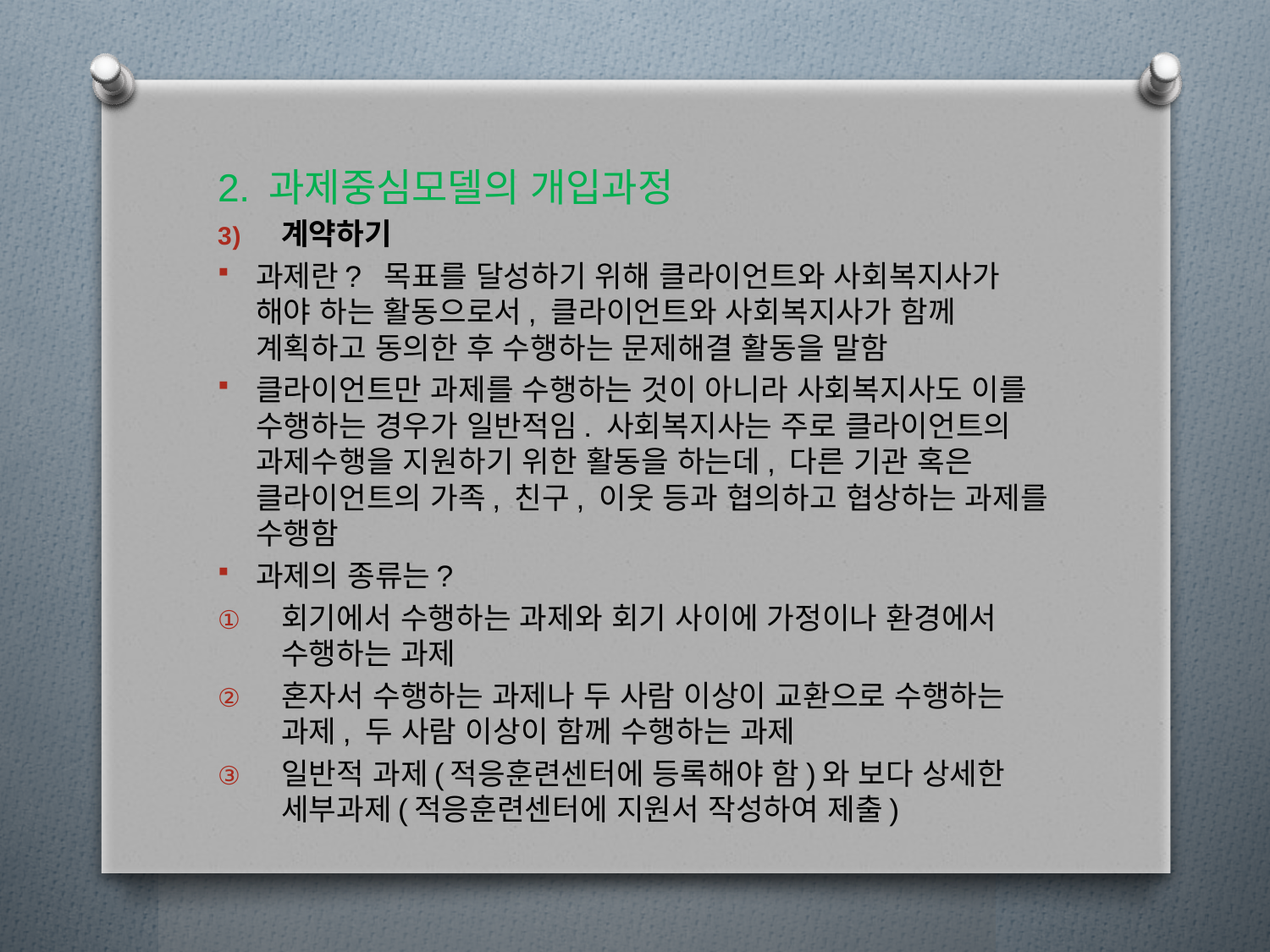

2. 과제중심모델의 개입과정
계약하기
과제란?  목표를 달성하기 위해 클라이언트와 사회복지사가 해야 하는 활동으로서, 클라이언트와 사회복지사가 함께 계획하고 동의한 후 수행하는 문제해결 활동을 말함
클라이언트만 과제를 수행하는 것이 아니라 사회복지사도 이를 수행하는 경우가 일반적임. 사회복지사는 주로 클라이언트의 과제수행을 지원하기 위한 활동을 하는데, 다른 기관 혹은 클라이언트의 가족, 친구, 이웃 등과 협의하고 협상하는 과제를 수행함
과제의 종류는?
회기에서 수행하는 과제와 회기 사이에 가정이나 환경에서 수행하는 과제
혼자서 수행하는 과제나 두 사람 이상이 교환으로 수행하는 과제, 두 사람 이상이 함께 수행하는 과제
일반적 과제(적응훈련센터에 등록해야 함)와 보다 상세한 세부과제(적응훈련센터에 지원서 작성하여 제출)